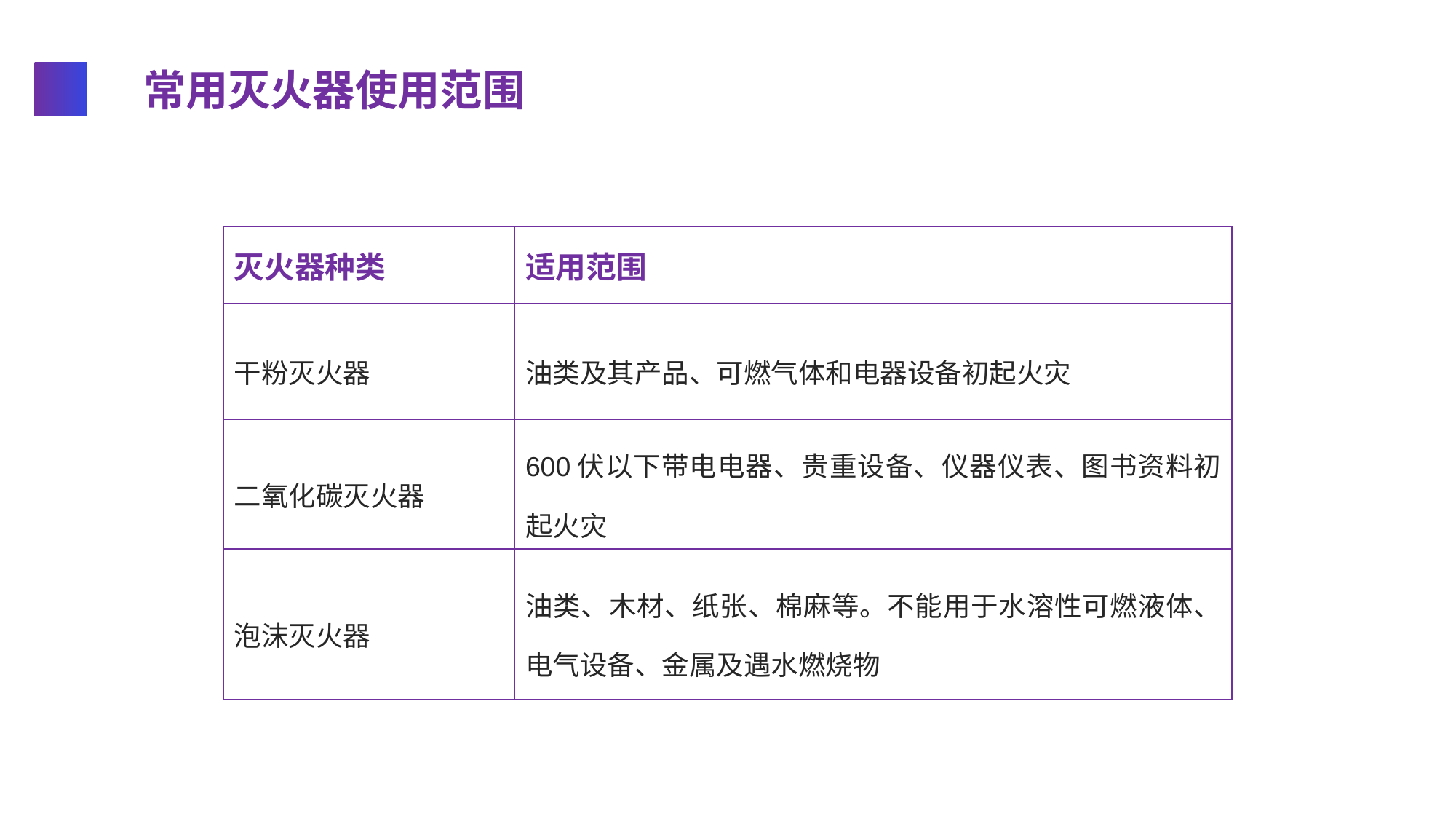

常用灭火器使用范围

| 灭火器种类 | 适用范围 |
| --- | --- |
| 干粉灭火器 | 油类及其产品、可燃气体和电器设备初起火灾 |
| 二氧化碳灭火器 | 600伏以下带电电器、贵重设备、仪器仪表、图书资料初起火灾 |
| 泡沫灭火器 | 油类、木材、纸张、棉麻等。不能用于水溶性可燃液体、电气设备、金属及遇水燃烧物 |